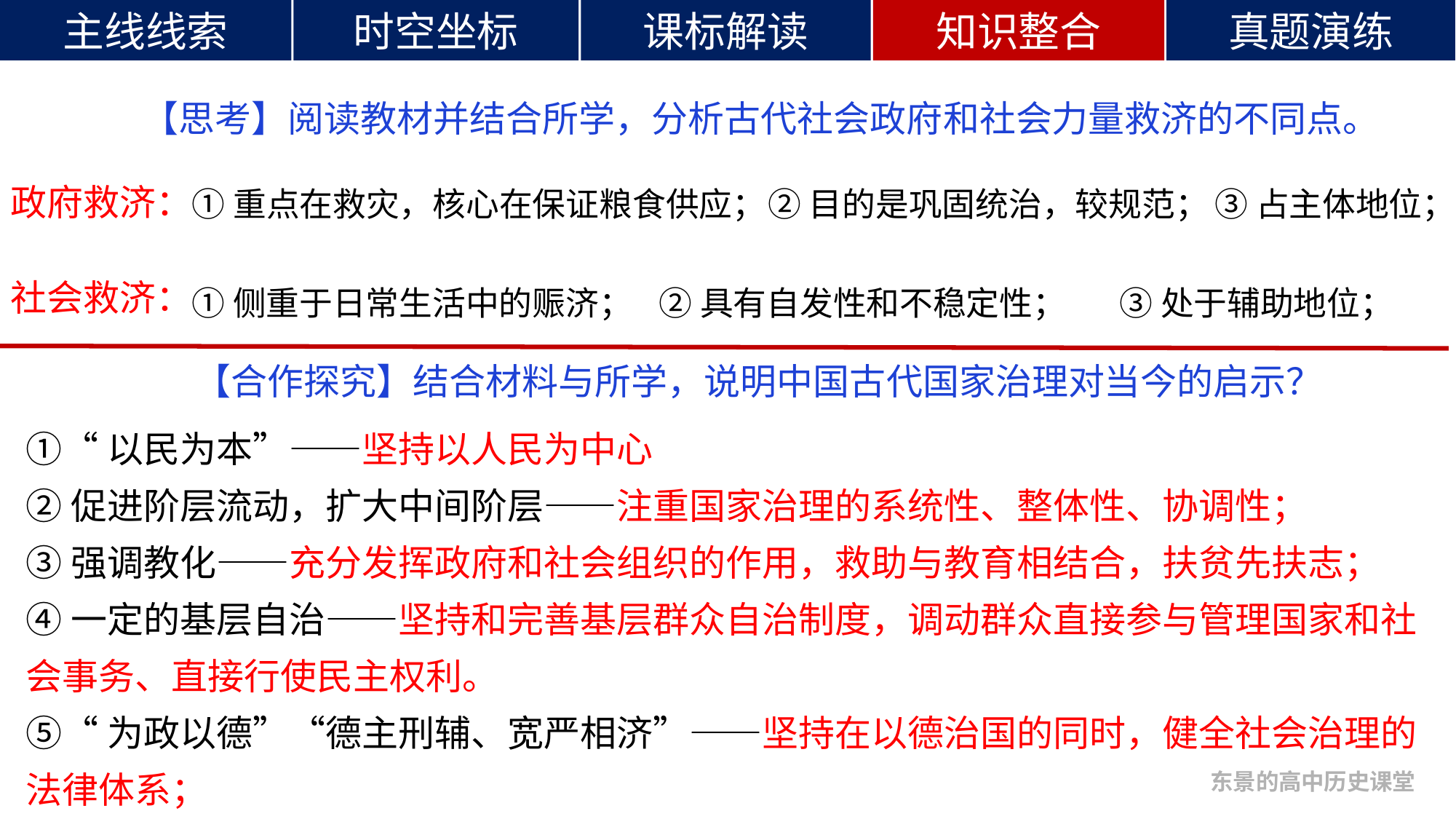

【思考】阅读教材并结合所学，分析古代社会政府和社会力量救济的不同点。
政府救济：
①重点在救灾，核心在保证粮食供应；
②目的是巩固统治，较规范；
③占主体地位；
社会救济：
①侧重于日常生活中的赈济；
②具有自发性和不稳定性；
③处于辅助地位；
【合作探究】结合材料与所学，说明中国古代国家治理对当今的启示？
①“以民为本”——坚持以人民为中心
②促进阶层流动，扩大中间阶层——注重国家治理的系统性、整体性、协调性；
③强调教化——充分发挥政府和社会组织的作用，救助与教育相结合，扶贫先扶志；
④一定的基层自治——坚持和完善基层群众自治制度，调动群众直接参与管理国家和社会事务、直接行使民主权利。
⑤“为政以德”“德主刑辅、宽严相济”——坚持在以德治国的同时，健全社会治理的法律体系；